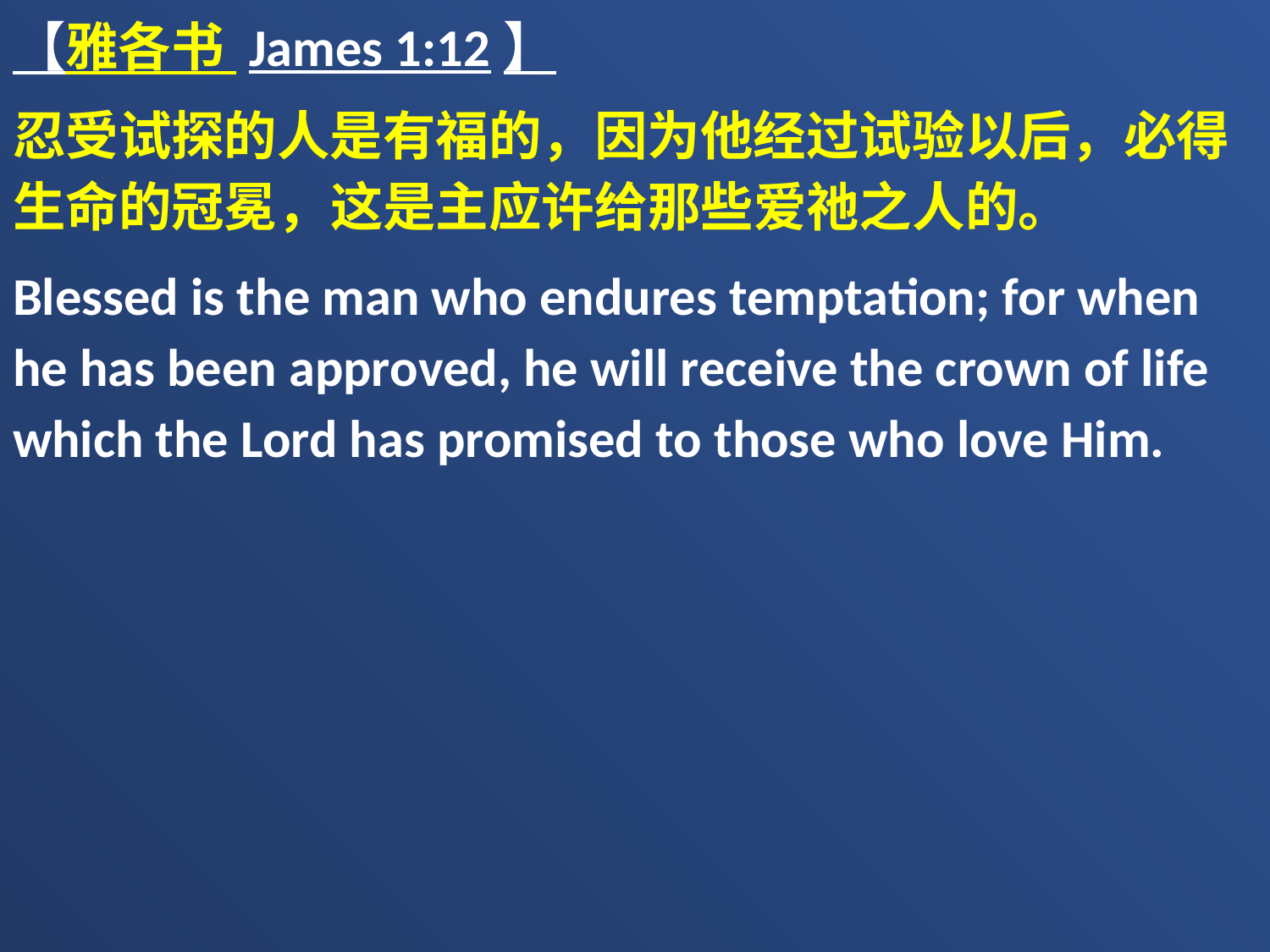

【雅各书 James 1:12】
忍受试探的人是有福的，因为他经过试验以后，必得生命的冠冕，这是主应许给那些爱祂之人的。
Blessed is the man who endures temptation; for when he has been approved, he will receive the crown of life which the Lord has promised to those who love Him.